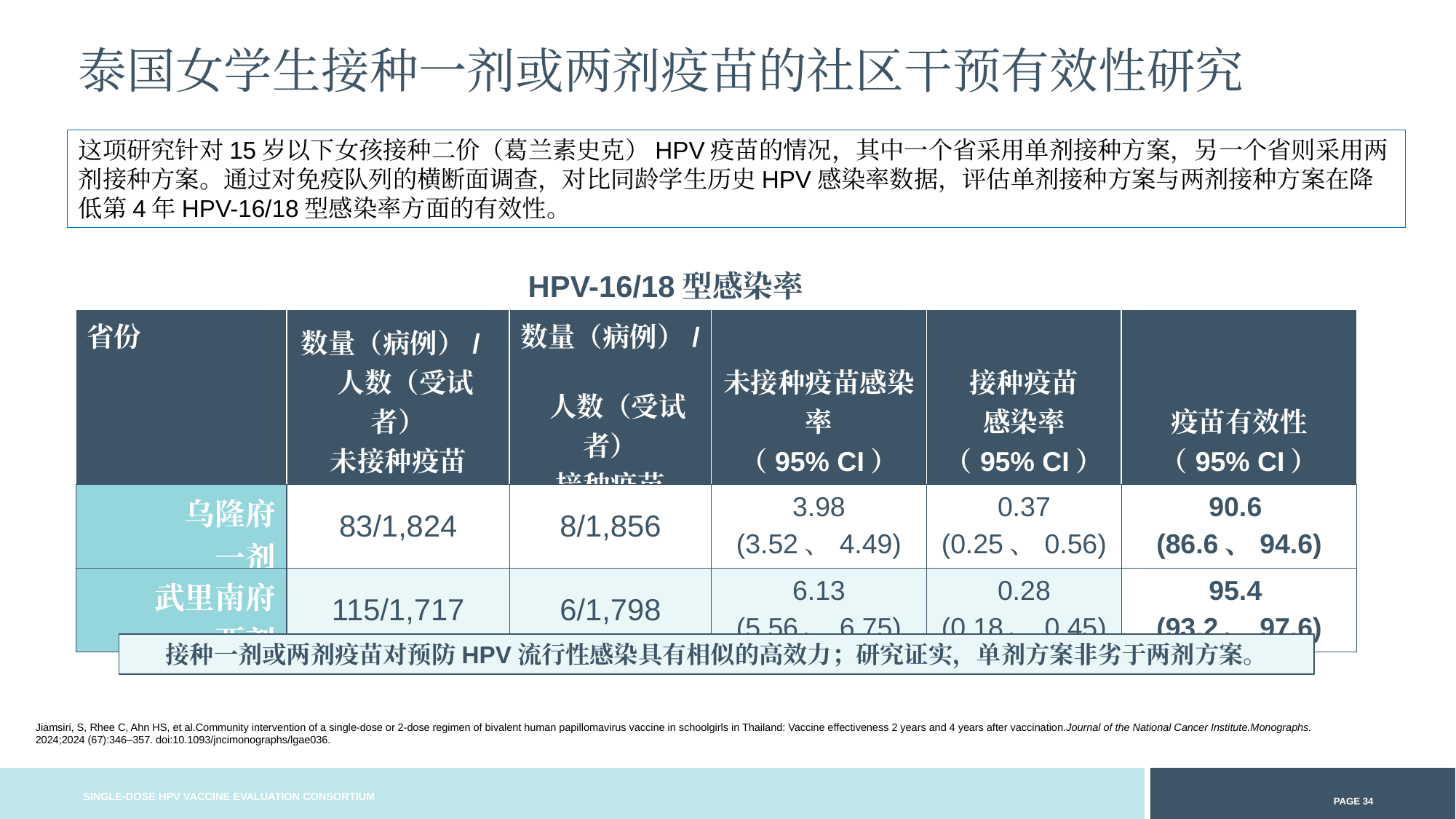

泰国女学生接种一剂或两剂疫苗的社区干预有效性研究
这项研究针对15岁以下女孩接种二价（葛兰素史克）HPV疫苗的情况，其中一个省采用单剂接种方案，另一个省则采用两剂接种方案。通过对免疫队列的横断面调查，对比同龄学生历史HPV感染率数据，评估单剂接种方案与两剂接种方案在降低第4年HPV-16/18型感染率方面的有效性。
HPV-16/18型感染率
| 省份 | 数量（病例）/ 人数（受试者） 未接种疫苗 | 数量（病例）/ 人数（受试者） 接种疫苗 | 未接种疫苗感染率 （95% CI） | 接种疫苗 感染率 （95% CI） | 疫苗有效性 （95% CI） |
| --- | --- | --- | --- | --- | --- |
| 乌隆府 一剂 | 83/1,824 | 8/1,856 | 3.98 (3.52、4.49) | 0.37 (0.25、0.56) | 90.6 (86.6、94.6) |
| 武里南府 两剂 | 115/1,717 | 6/1,798 | 6.13 (5.56、6.75) | 0.28 (0.18、0.45) | 95.4 (93.2、97.6) |
接种一剂或两剂疫苗对预防HPV流行性感染具有相似的高效力；研究证实，单剂方案非劣于两剂方案。
Jiamsiri, S, Rhee C, Ahn HS, et al.Community intervention of a single-dose or 2-dose regimen of bivalent human papillomavirus vaccine in schoolgirls in Thailand: Vaccine effectiveness 2 years and 4 years after vaccination.Journal of the National Cancer Institute.Monographs. 2024;2024 (67):346–357. doi:10.1093/jncimonographs/lgae036.